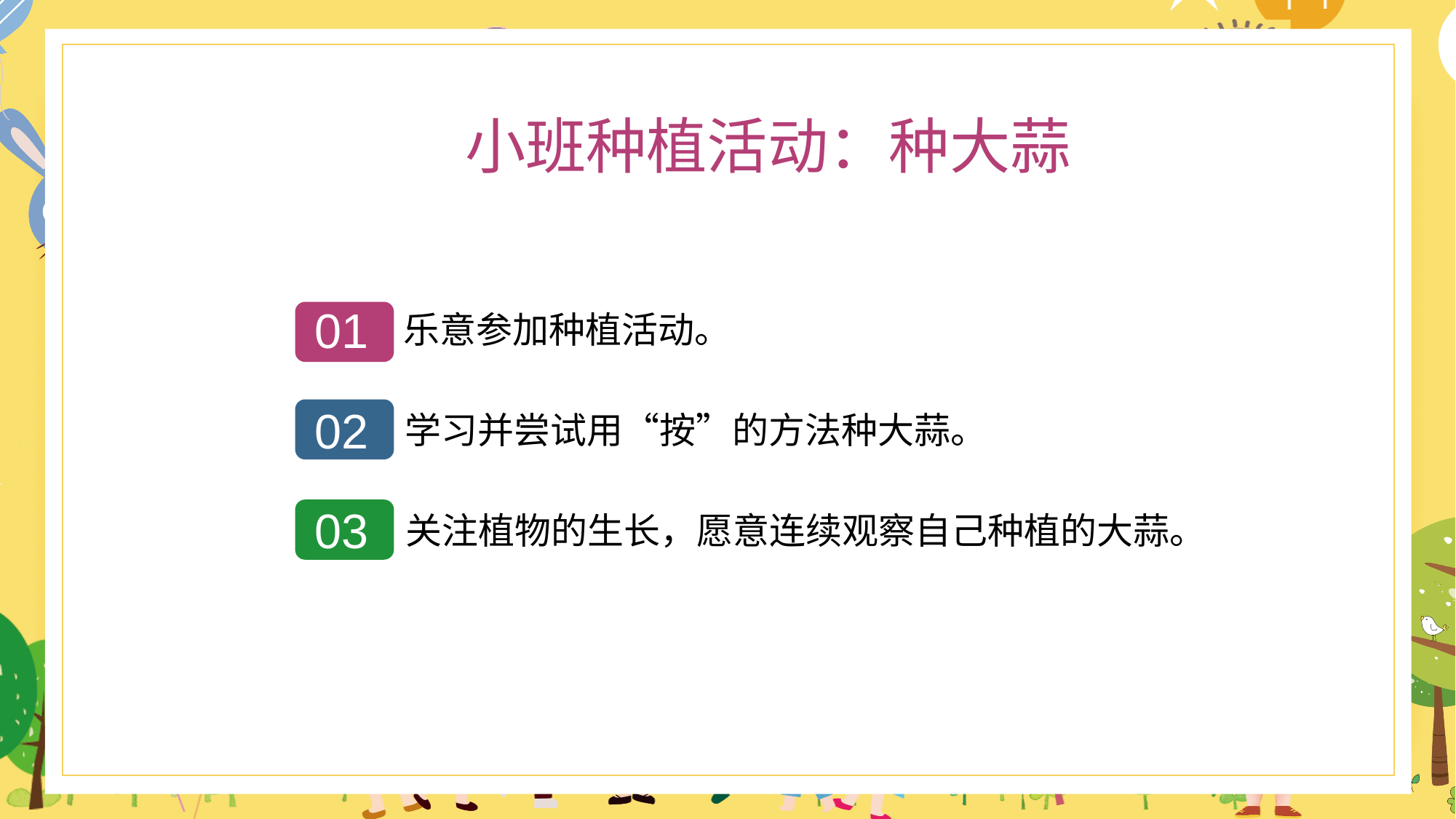

小班种植活动：种大蒜
01
乐意参加种植活动。

02
学习并尝试用“按”的方法种大蒜。

03
关注植物的生长，愿意连续观察自己种植的大蒜。